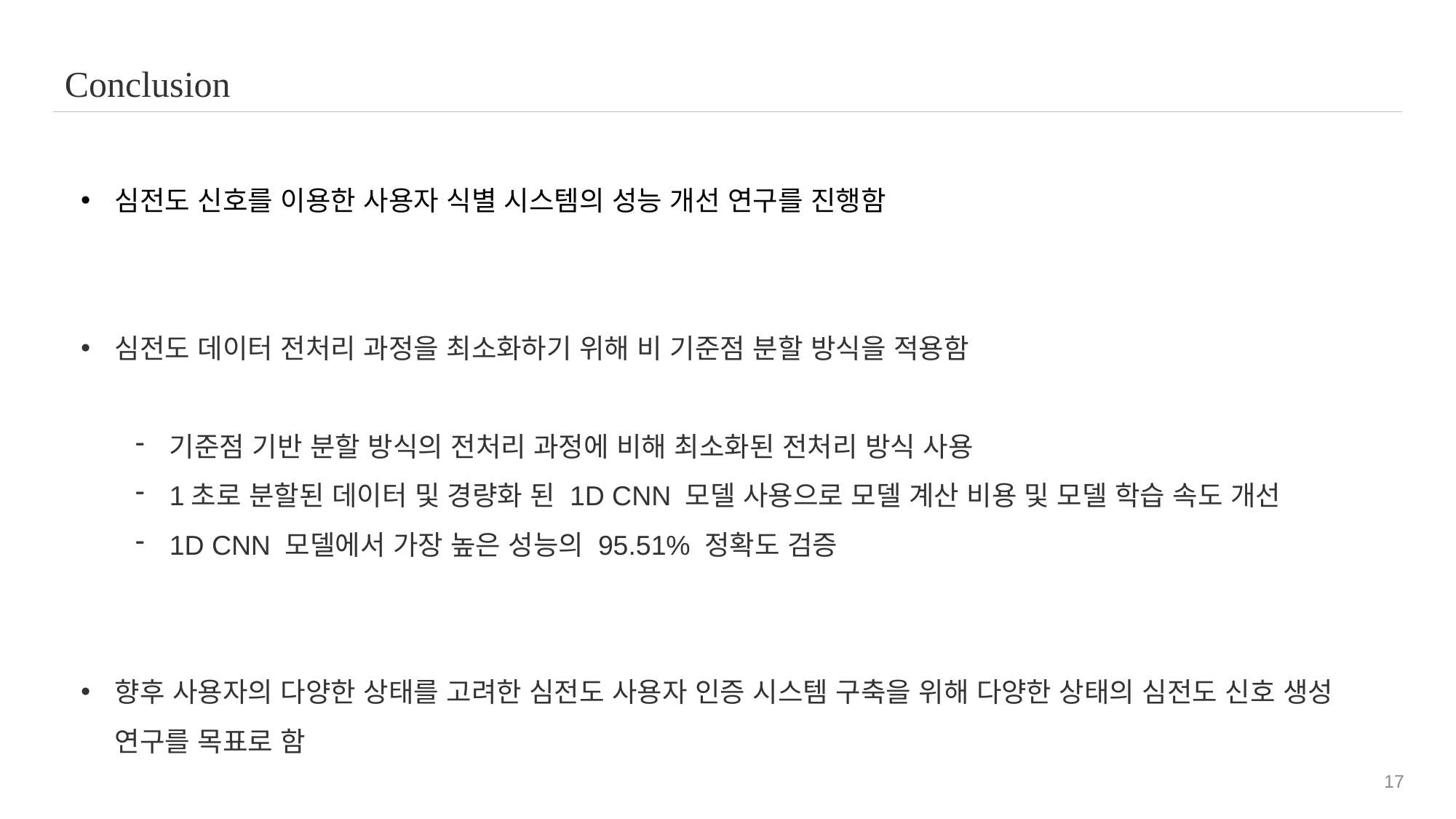

Conclusion
심전도 신호를 이용한 사용자 식별 시스템의 성능 개선 연구를 진행함

심전도 데이터 전처리 과정을 최소화하기 위해 비 기준점 분할 방식을 적용함

기준점 기반 분할 방식의 전처리 과정에 비해 최소화된 전처리 방식 사용
1초로 분할된 데이터 및 경량화 된 1D CNN 모델 사용으로 모델 계산 비용 및 모델 학습 속도 개선
1D CNN 모델에서 가장 높은 성능의 95.51% 정확도 검증

향후 사용자의 다양한 상태를 고려한 심전도 사용자 인증 시스템 구축을 위해 다양한 상태의 심전도 신호 생성 연구를 목표로 함
17